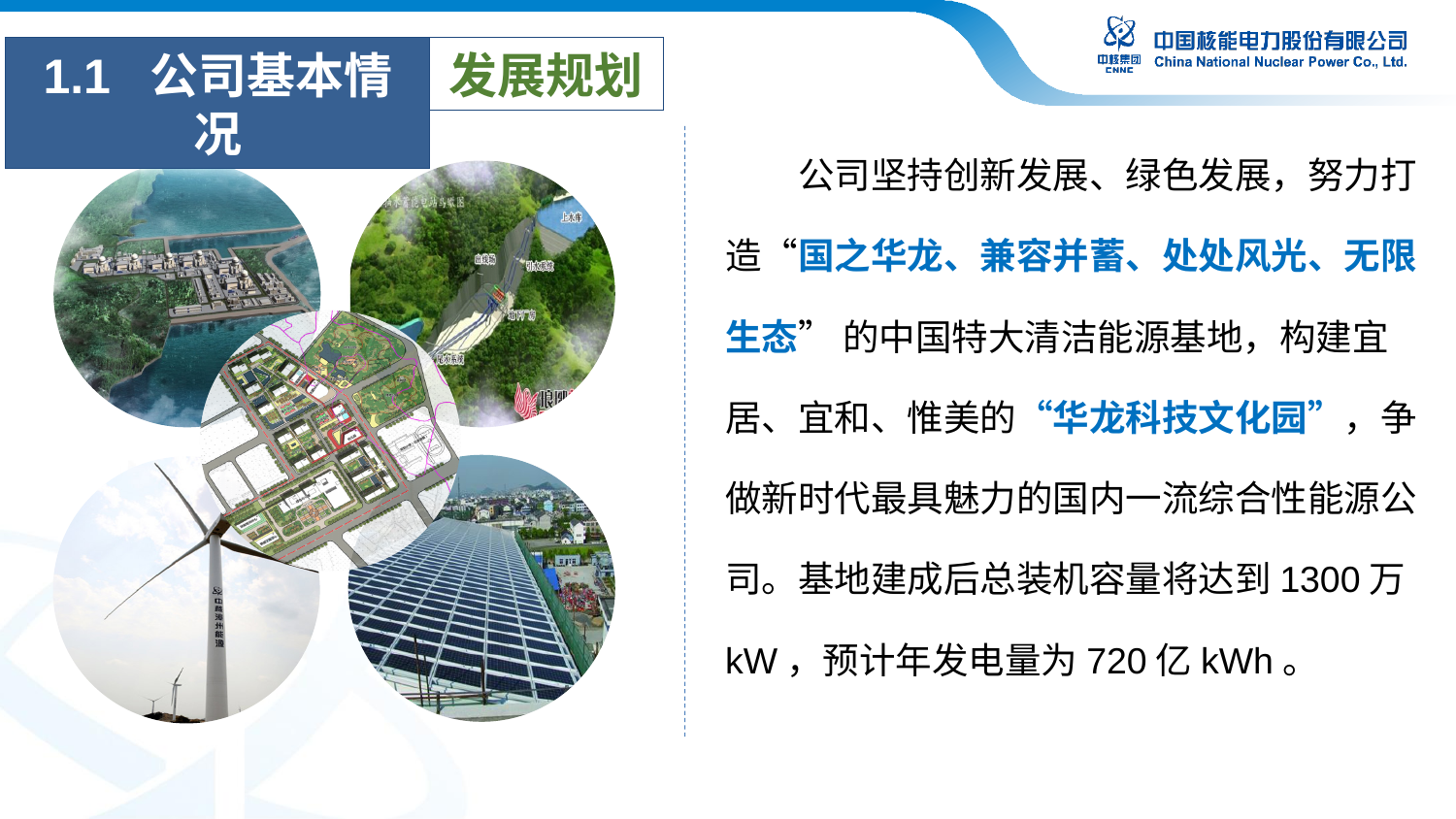

1.1  公司基本情况
发展规划
公司坚持创新发展、绿色发展，努力打造“国之华龙、兼容并蓄、处处风光、无限生态” 的中国特大清洁能源基地，构建宜居、宜和、惟美的“华龙科技文化园”，争做新时代最具魅力的国内一流综合性能源公司。基地建成后总装机容量将达到1300万kW，预计年发电量为720亿kWh。